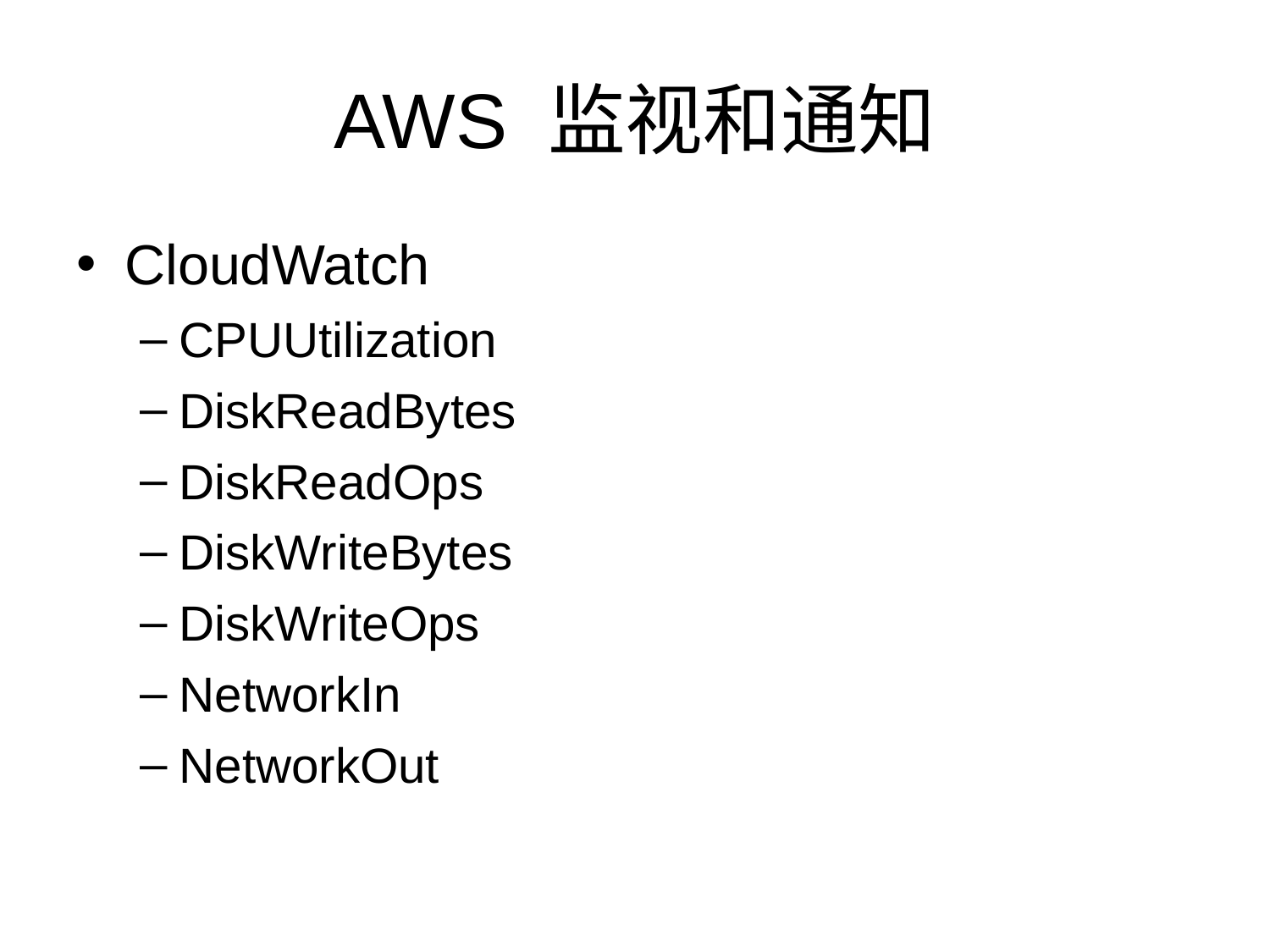

# AWS 监视和通知
CloudWatch
CPUUtilization
DiskReadBytes
DiskReadOps
DiskWriteBytes
DiskWriteOps
NetworkIn
NetworkOut